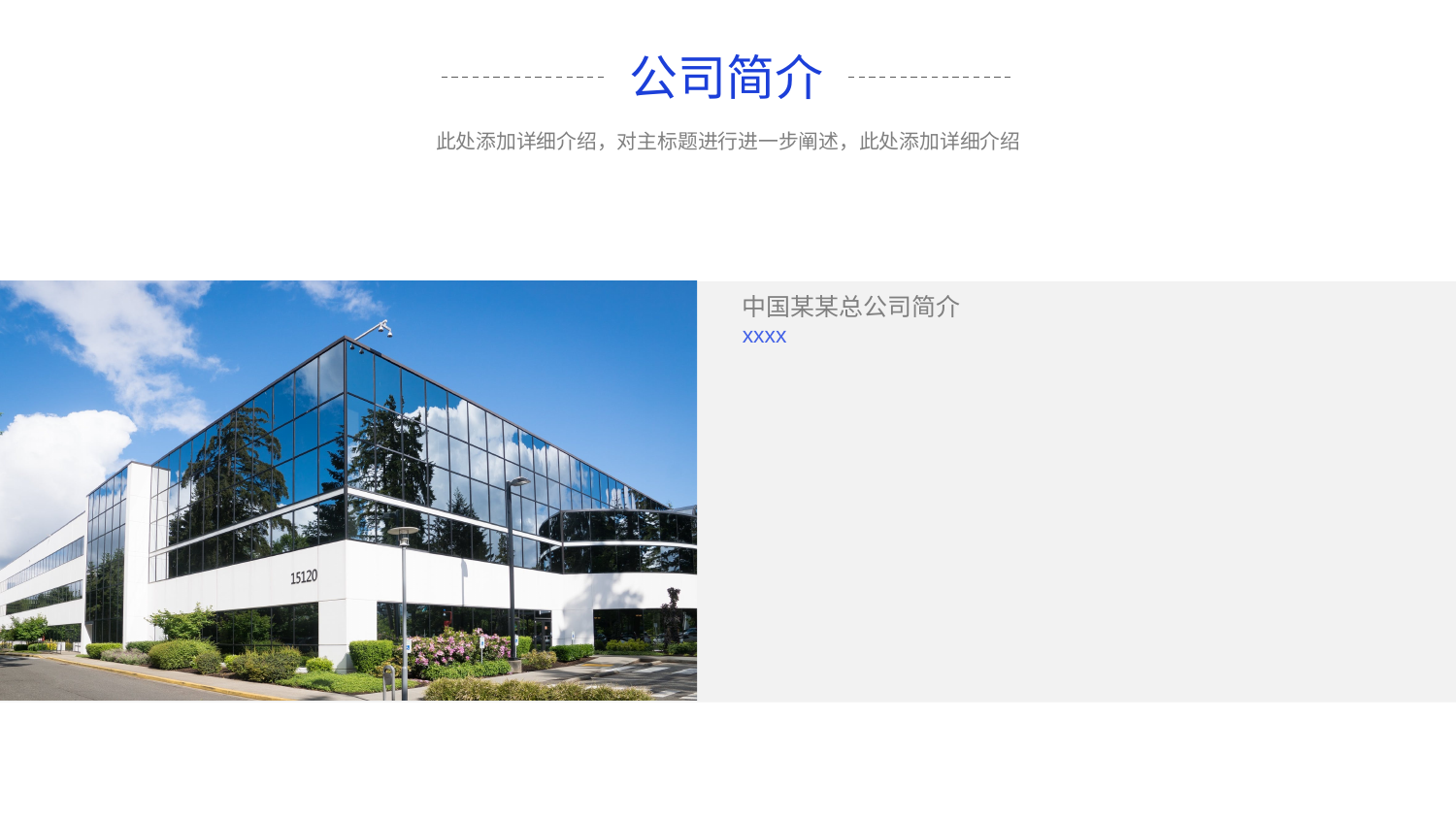

公司简介
此处添加详细介绍，对主标题进行进一步阐述，此处添加详细介绍
中国某某总公司简介
xxxx